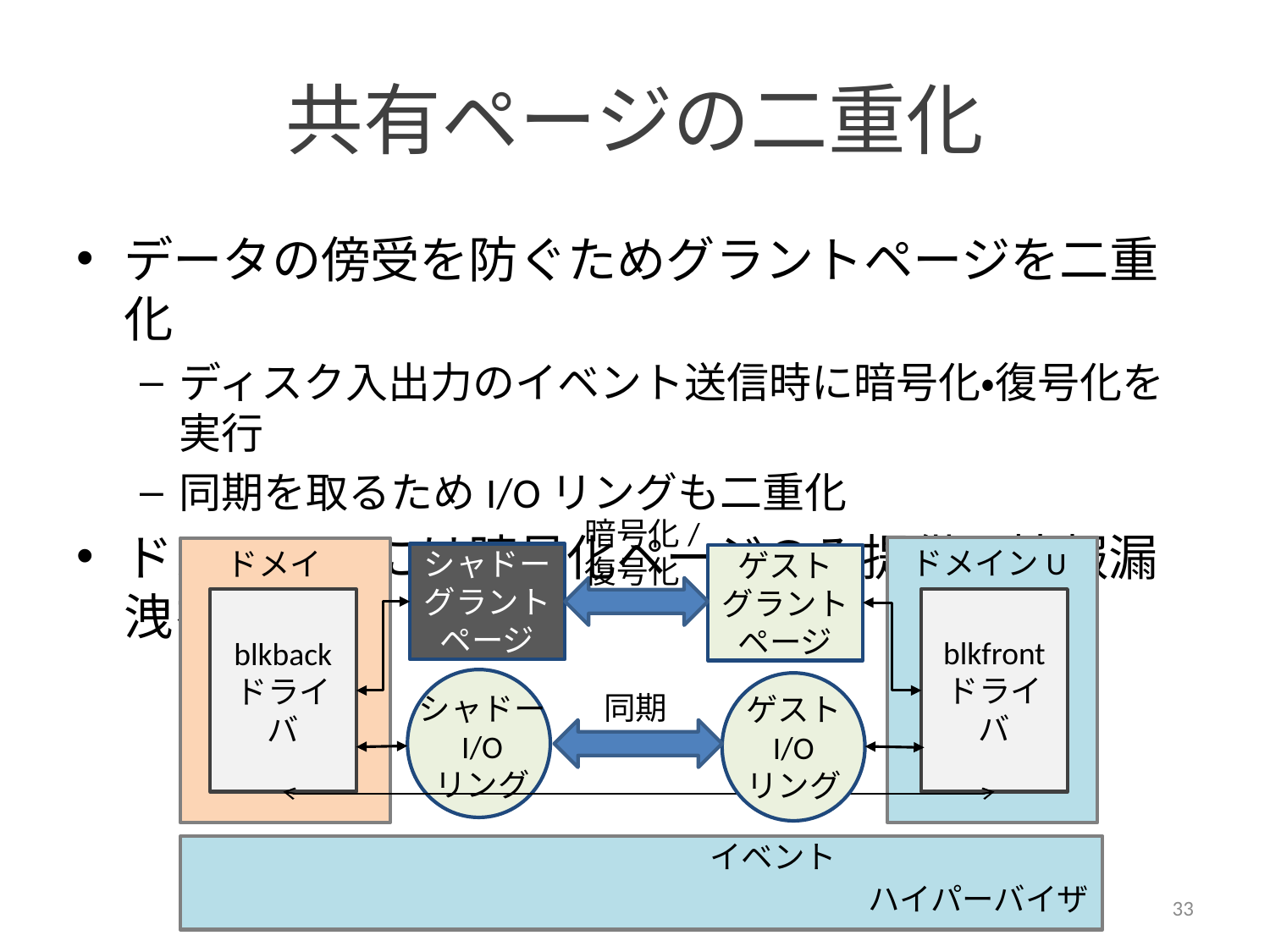

# 共有ページの二重化
データの傍受を防ぐためグラントページを二重化
ディスク入出力のイベント送信時に暗号化・復号化を実行
同期を取るためI/Oリングも二重化
ドメイン0には暗号化ページのみ提供し情報漏洩を防ぐ
暗号化/
復号化

ドメインU

ドメイン0
シャドー
グラント
ページ
ゲスト
グラント
ページ

blkfront
ドライバ
blkback
ドライバ

同期
シャドー
I/O
リング
ゲスト
I/O
リング

イベント

ハイパーバイザ
33